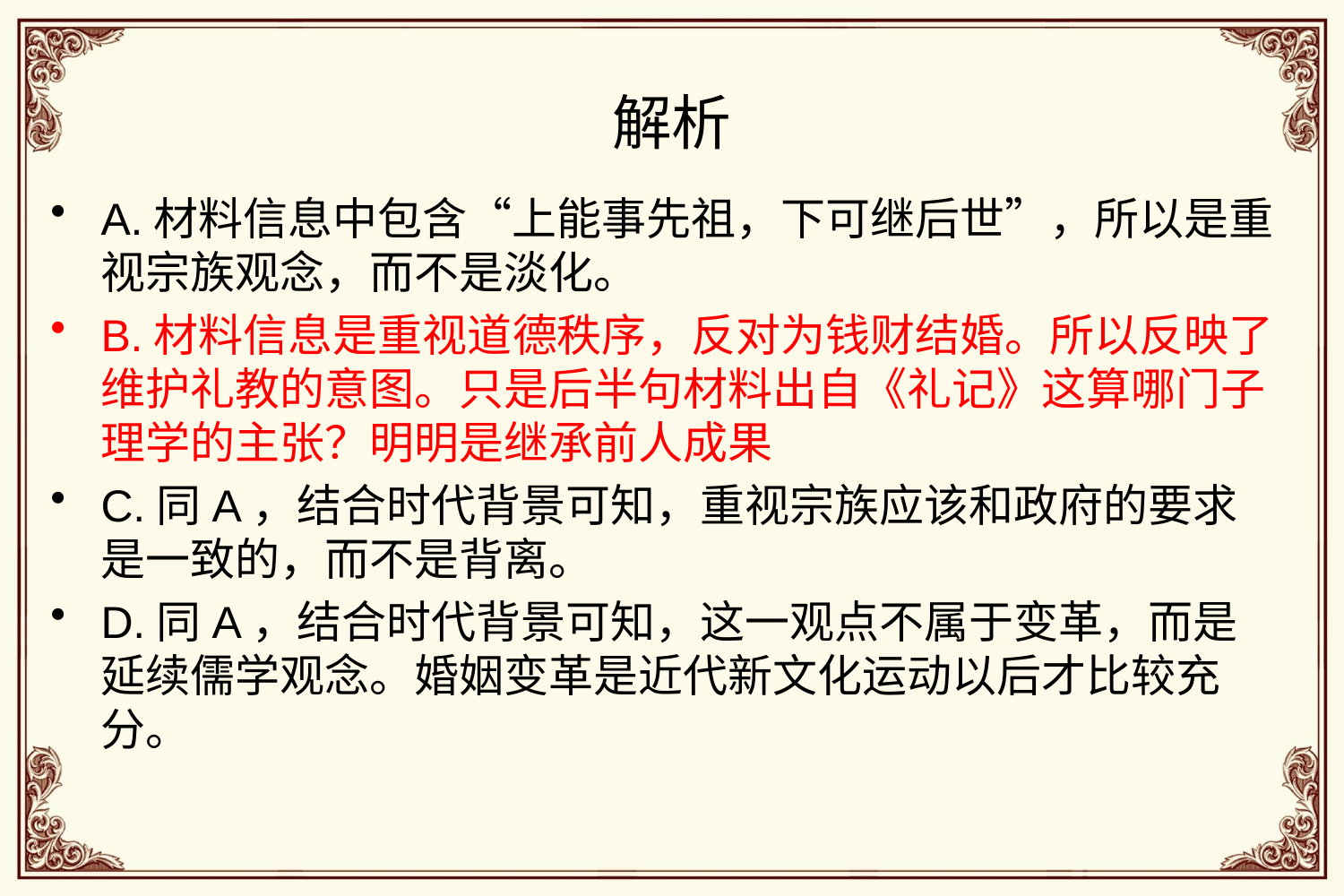

# 解析
A.材料信息中包含“上能事先祖，下可继后世”，所以是重视宗族观念，而不是淡化。
B.材料信息是重视道德秩序，反对为钱财结婚。所以反映了维护礼教的意图。只是后半句材料出自《礼记》这算哪门子理学的主张？明明是继承前人成果
C.同A，结合时代背景可知，重视宗族应该和政府的要求是一致的，而不是背离。
D.同A，结合时代背景可知，这一观点不属于变革，而是延续儒学观念。婚姻变革是近代新文化运动以后才比较充分。